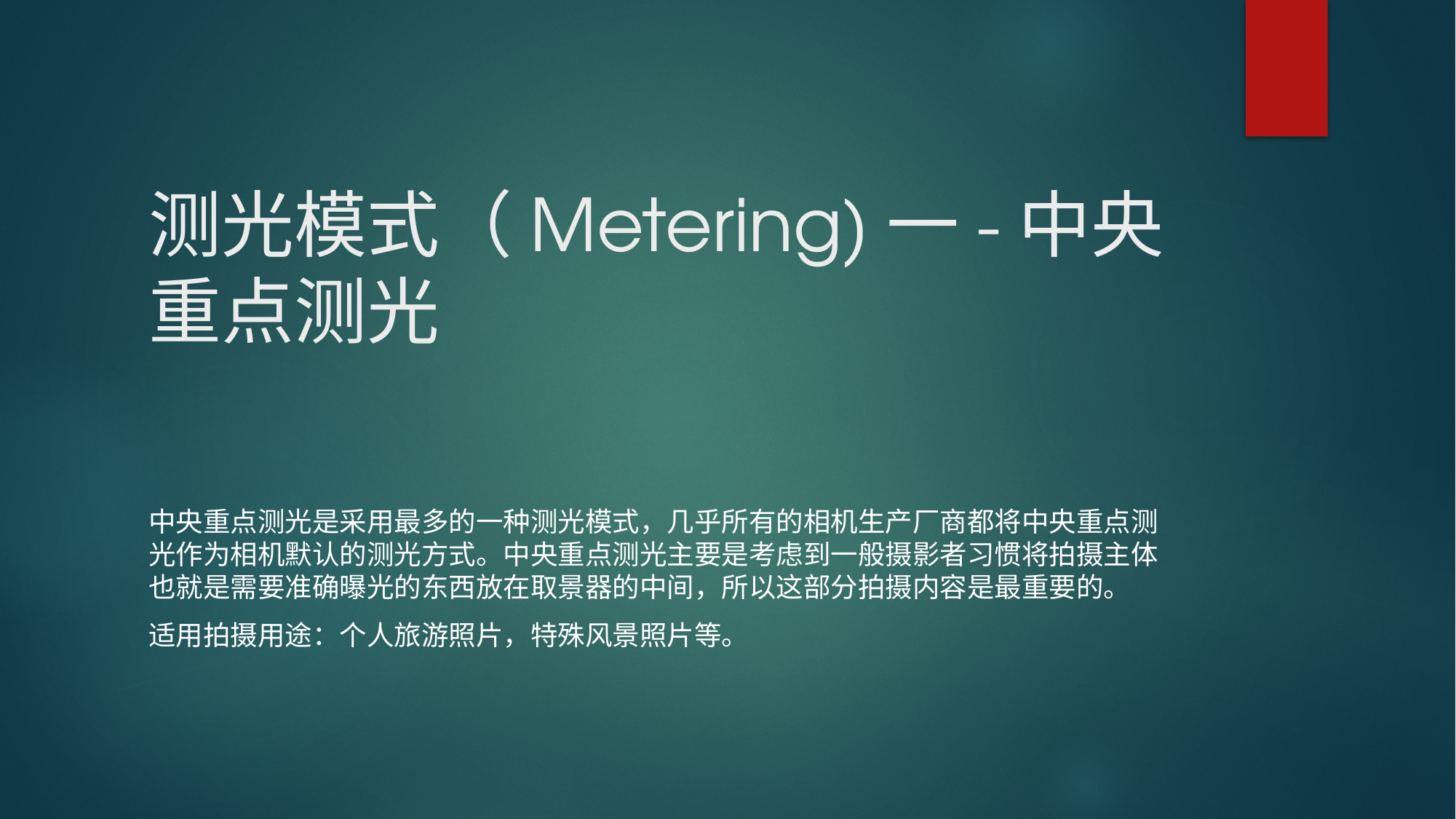

# 测光模式（Metering)一-中央重点测光
中央重点测光是采用最多的一种测光模式，几乎所有的相机生产厂商都将中央重点测光作为相机默认的测光方式。中央重点测光主要是考虑到一般摄影者习惯将拍摄主体也就是需要准确曝光的东西放在取景器的中间，所以这部分拍摄内容是最重要的。
适用拍摄用途：个人旅游照片，特殊风景照片等。